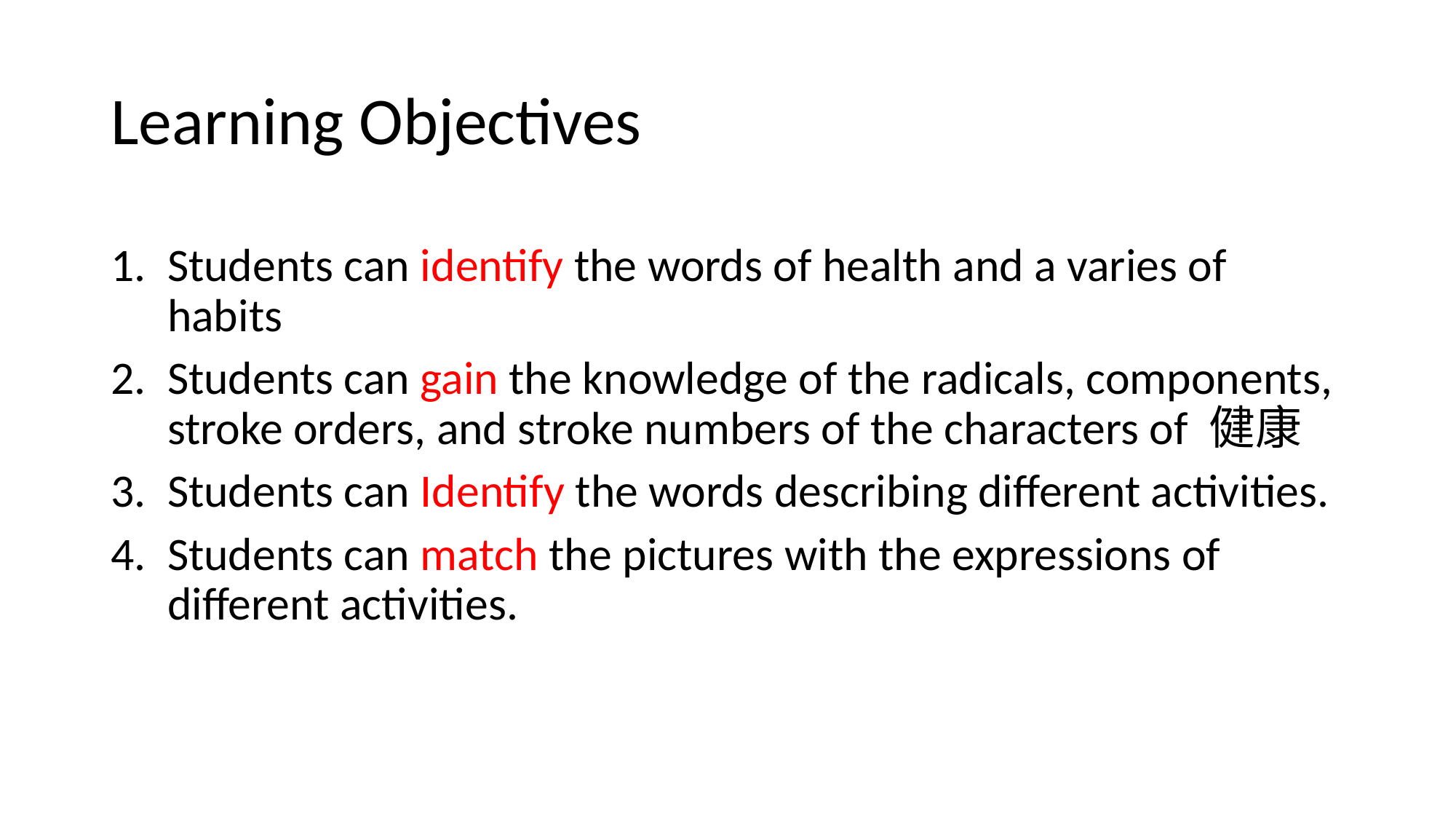

# Learning Objectives
Students can identify the words of health and a varies of habits
Students can gain the knowledge of the radicals, components, stroke orders, and stroke numbers of the characters of 健康
Students can Identify the words describing different activities.
Students can match the pictures with the expressions of different activities.